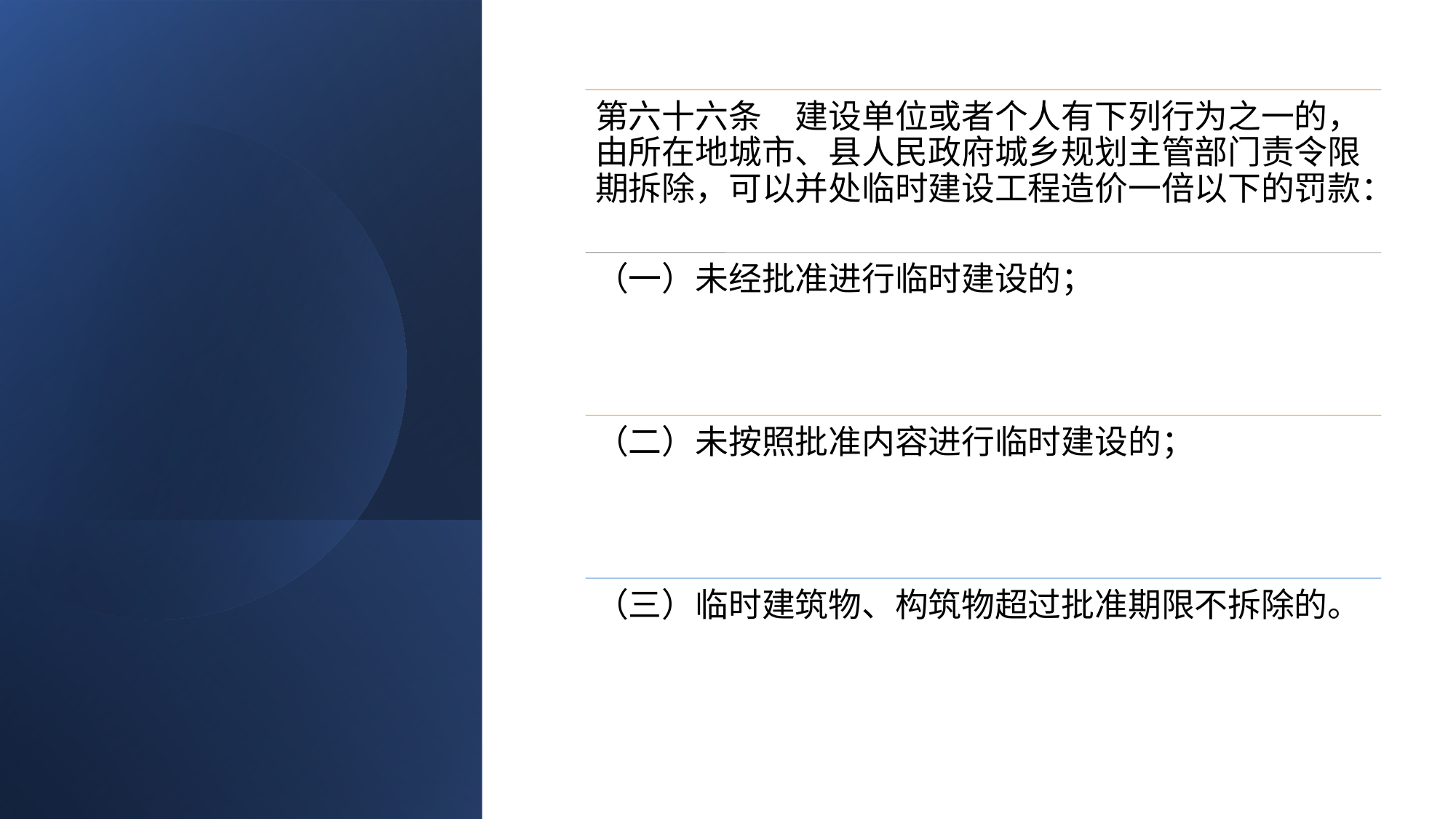

第六十六条　建设单位或者个人有下列行为之一的，由所在地城市、县人民政府城乡规划主管部门责令限期拆除，可以并处临时建设工程造价一倍以下的罚款：
（一）未经批准进行临时建设的；
（二）未按照批准内容进行临时建设的；
（三）临时建筑物、构筑物超过批准期限不拆除的。

#